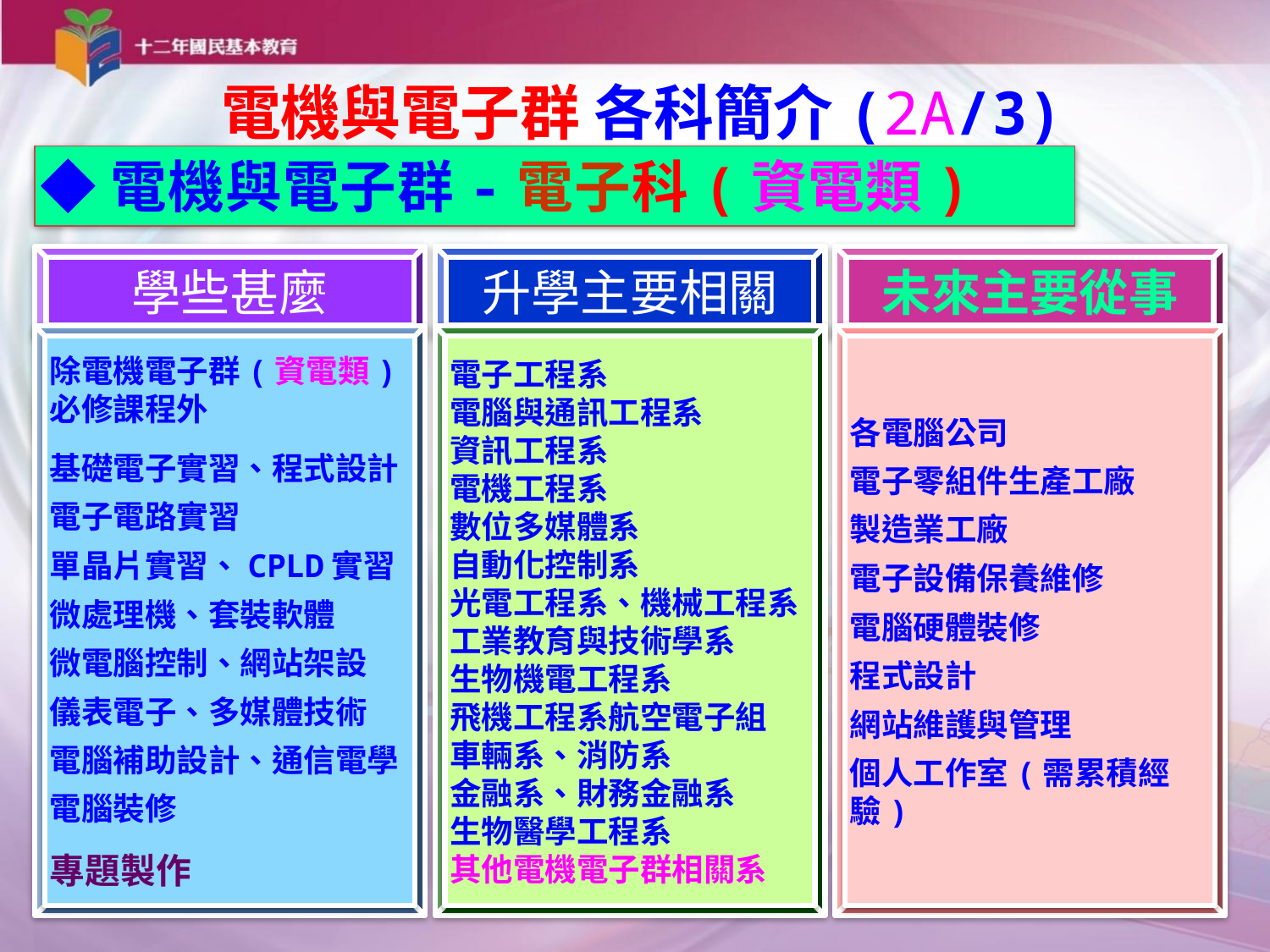

# 電機與電子群 各科簡介(2A/3)
◆電機與電子群-電子科(資電類)
學些甚麼
升學主要相關
未來主要從事

除電機電子群(資電類)必修課程外
基礎電子實習、程式設計
電子電路實習
單晶片實習、CPLD實習
微處理機、套裝軟體
微電腦控制、網站架設
儀表電子、多媒體技術
電腦補助設計、通信電學
電腦裝修
專題製作
電子工程系
電腦與通訊工程系
資訊工程系
電機工程系
數位多媒體系
自動化控制系
光電工程系、機械工程系
工業教育與技術學系
生物機電工程系
飛機工程系航空電子組
車輛系、消防系
金融系、財務金融系
生物醫學工程系
其他電機電子群相關系
各電腦公司
電子零組件生產工廠
製造業工廠
電子設備保養維修
電腦硬體裝修
程式設計
網站維護與管理
個人工作室(需累積經驗)